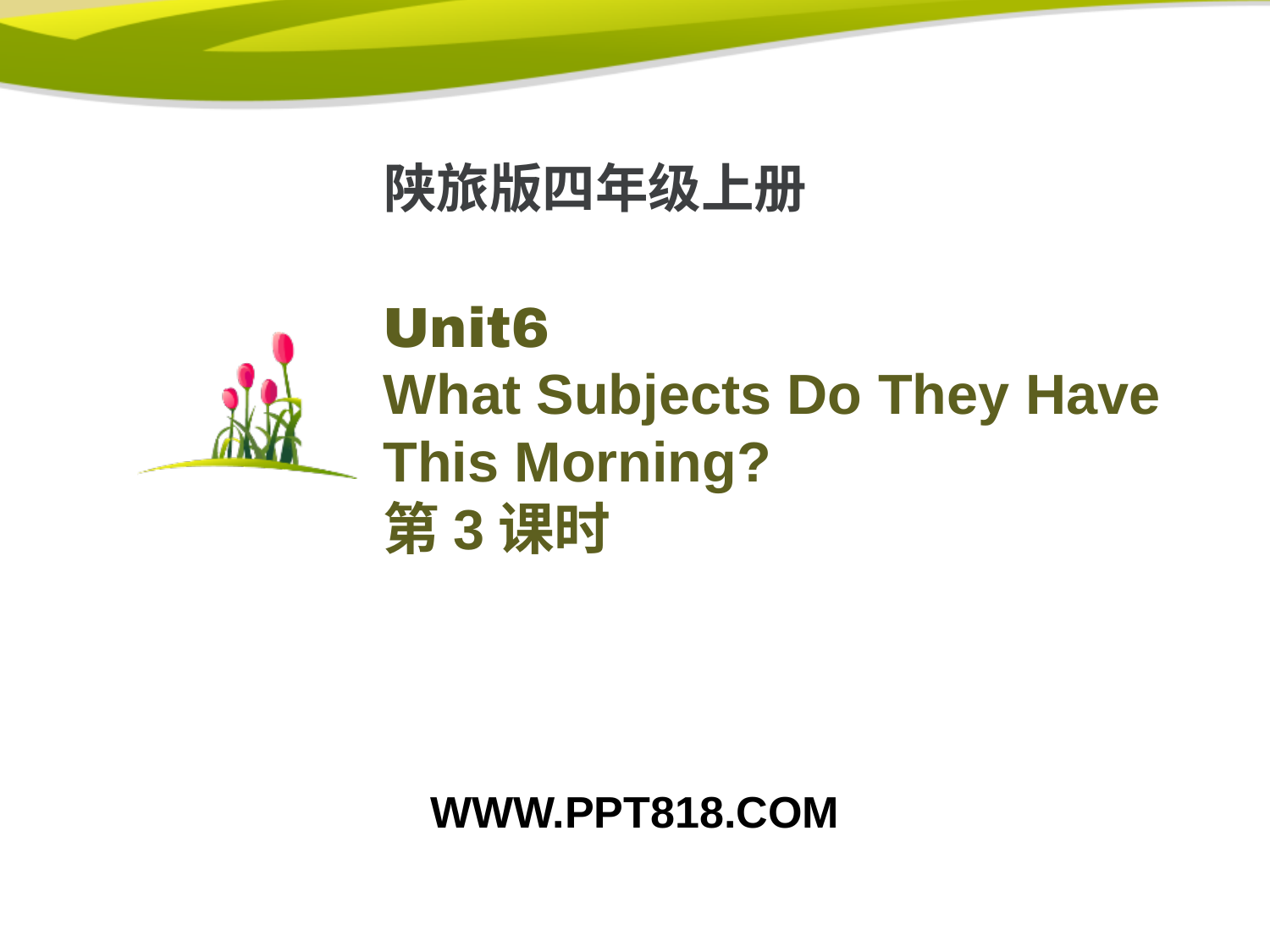

陕旅版四年级上册
# Unit6 What Subjects Do They Have This Morning? 第3课时
WWW.PPT818.COM